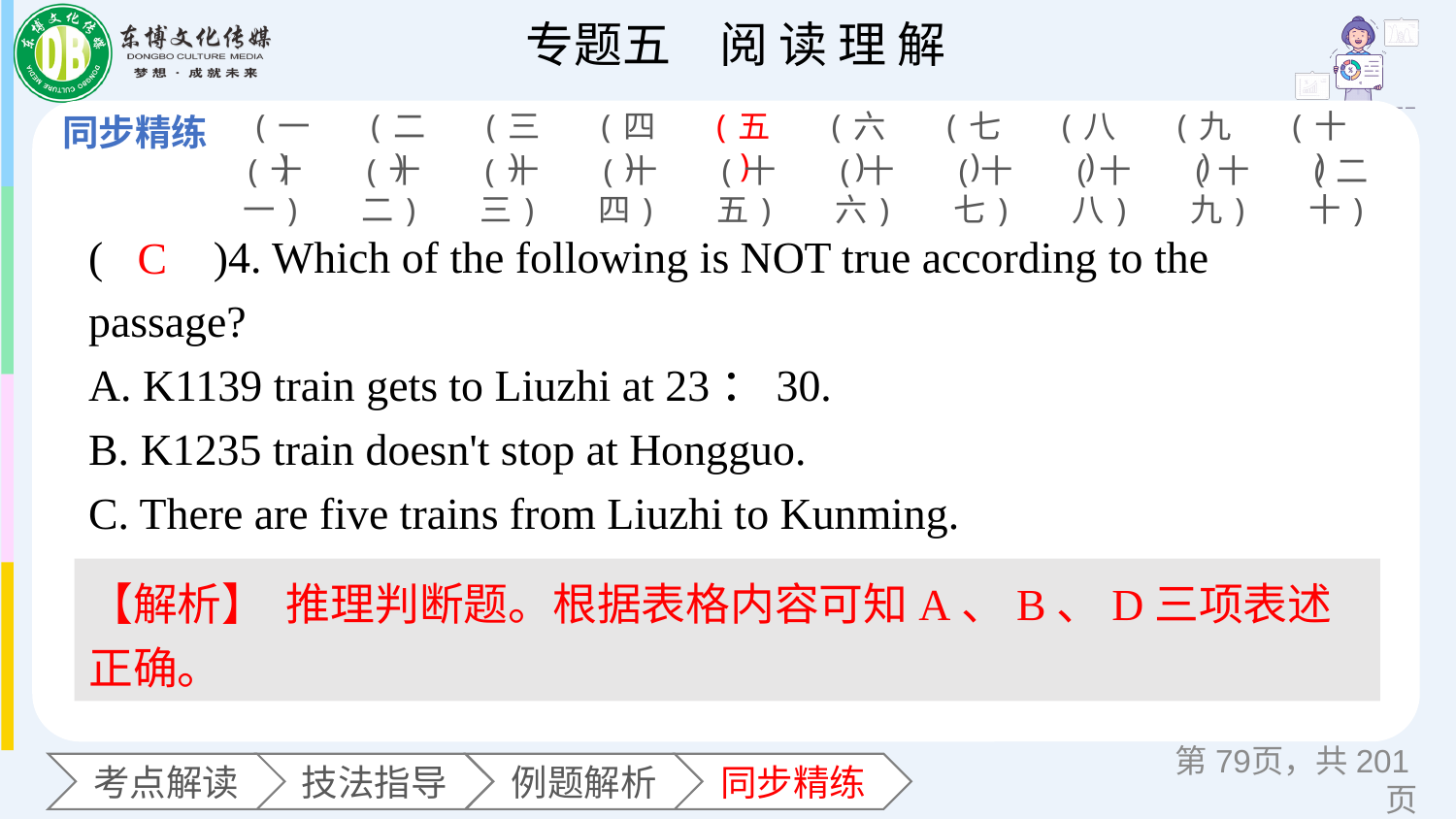

(一)
(二)
(三)
(四)
(五)
(六)
(七)
(八)
(九)
(十)
(十一)
(十二)
(十三)
(十四)
(十五)
(十六)
(十七)
(十八)
(十九)
(二十)
(　　)4. Which of the following is NOT true according to the passage?
A. K1139 train gets to Liuzhi at 23：30.
B. K1235 train doesn't stop at Hongguo.
C. There are five trains from Liuzhi to Kunming.
D. It takes five hours to go to Kunming from Liupanshui by K109.
C
【解析】  推理判断题。根据表格内容可知A、B、D三项表述正确。
第79页，共201页